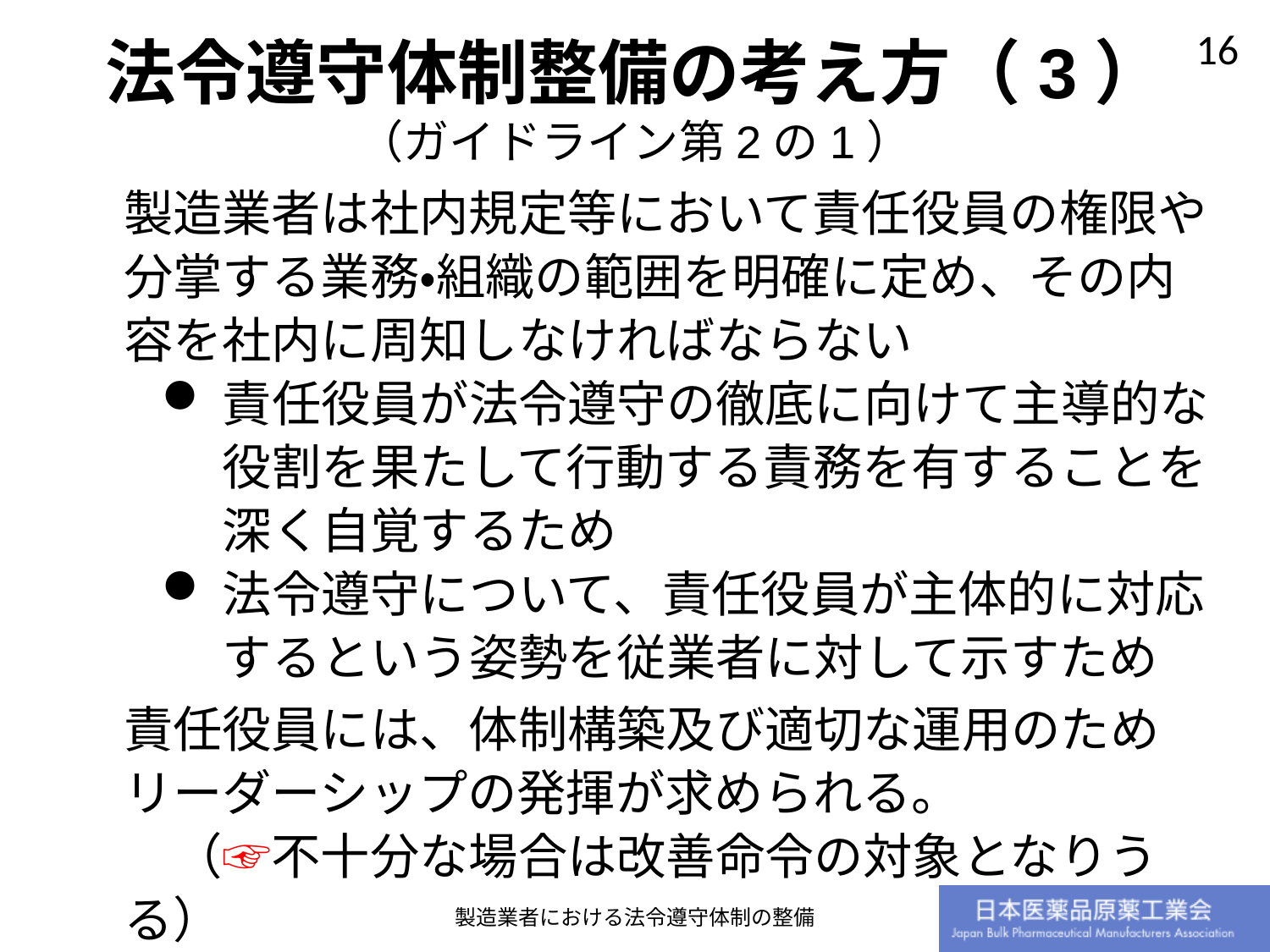

法令遵守体制整備の考え方（3）
（ガイドライン第2の1）
製造業者は社内規定等において責任役員の権限や分掌する業務・組織の範囲を明確に定め、その内容を社内に周知しなければならない
責任役員が法令遵守の徹底に向けて主導的な役割を果たして行動する責務を有することを深く自覚するため
法令遵守について、責任役員が主体的に対応するという姿勢を従業者に対して示すため
責任役員には、体制構築及び適切な運用のためリーダーシップの発揮が求められる。
　（☞不十分な場合は改善命令の対象となりうる）
製造業者における法令遵守体制の整備